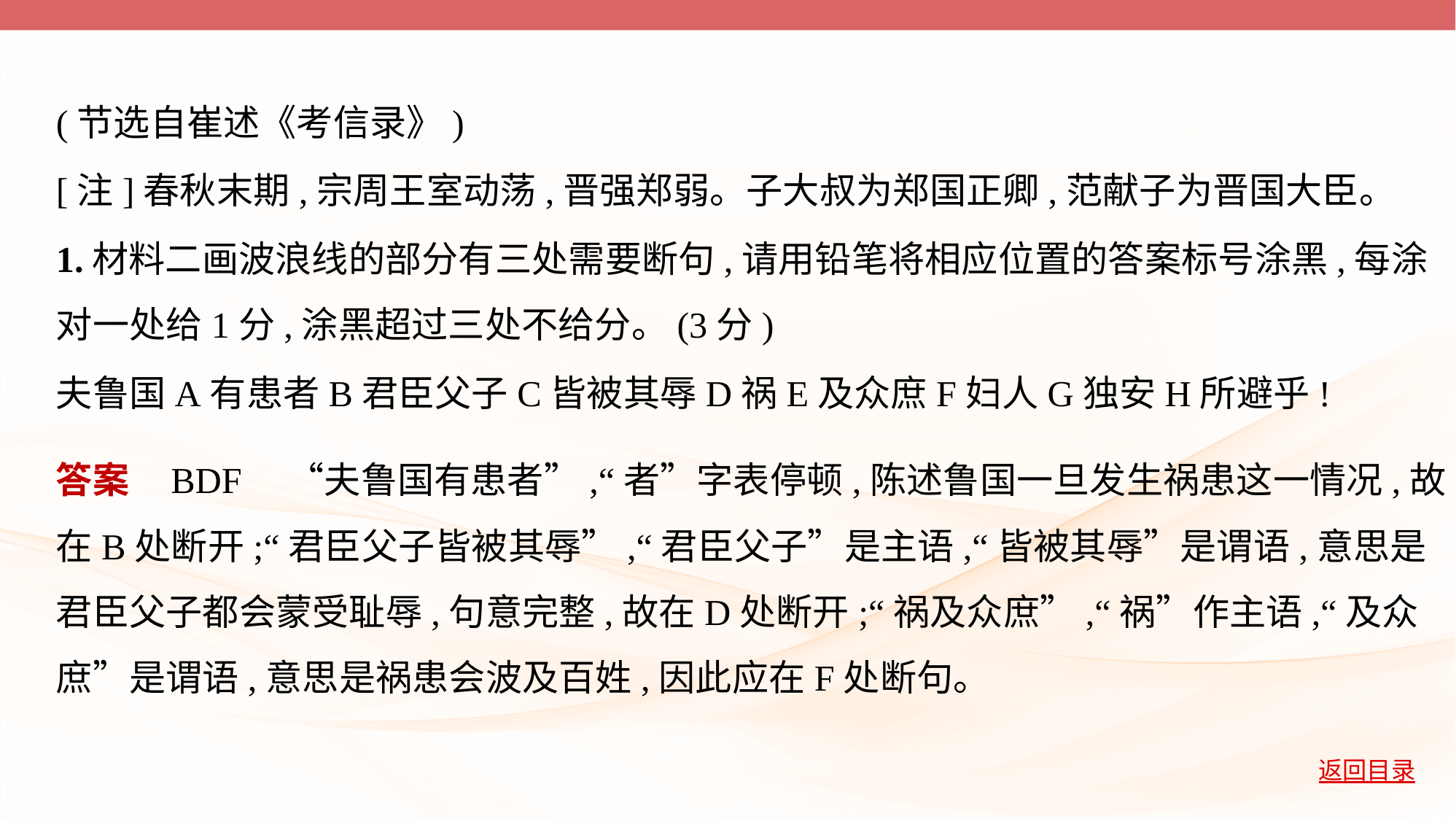

(节选自崔述《考信录》)
[注]春秋末期,宗周王室动荡,晋强郑弱。子大叔为郑国正卿,范献子为晋国大臣。
1.材料二画波浪线的部分有三处需要断句,请用铅笔将相应位置的答案标号涂黑,每涂
对一处给1分,涂黑超过三处不给分。(3分)
夫鲁国A有患者B君臣父子C皆被其辱D祸E及众庶F妇人G独安H所避乎!
答案    BDF　“夫鲁国有患者”,“者”字表停顿,陈述鲁国一旦发生祸患这一情况,故
在B处断开;“君臣父子皆被其辱”,“君臣父子”是主语,“皆被其辱”是谓语,意思是
君臣父子都会蒙受耻辱,句意完整,故在D处断开;“祸及众庶”,“祸”作主语,“及众
庶”是谓语,意思是祸患会波及百姓,因此应在F处断句。